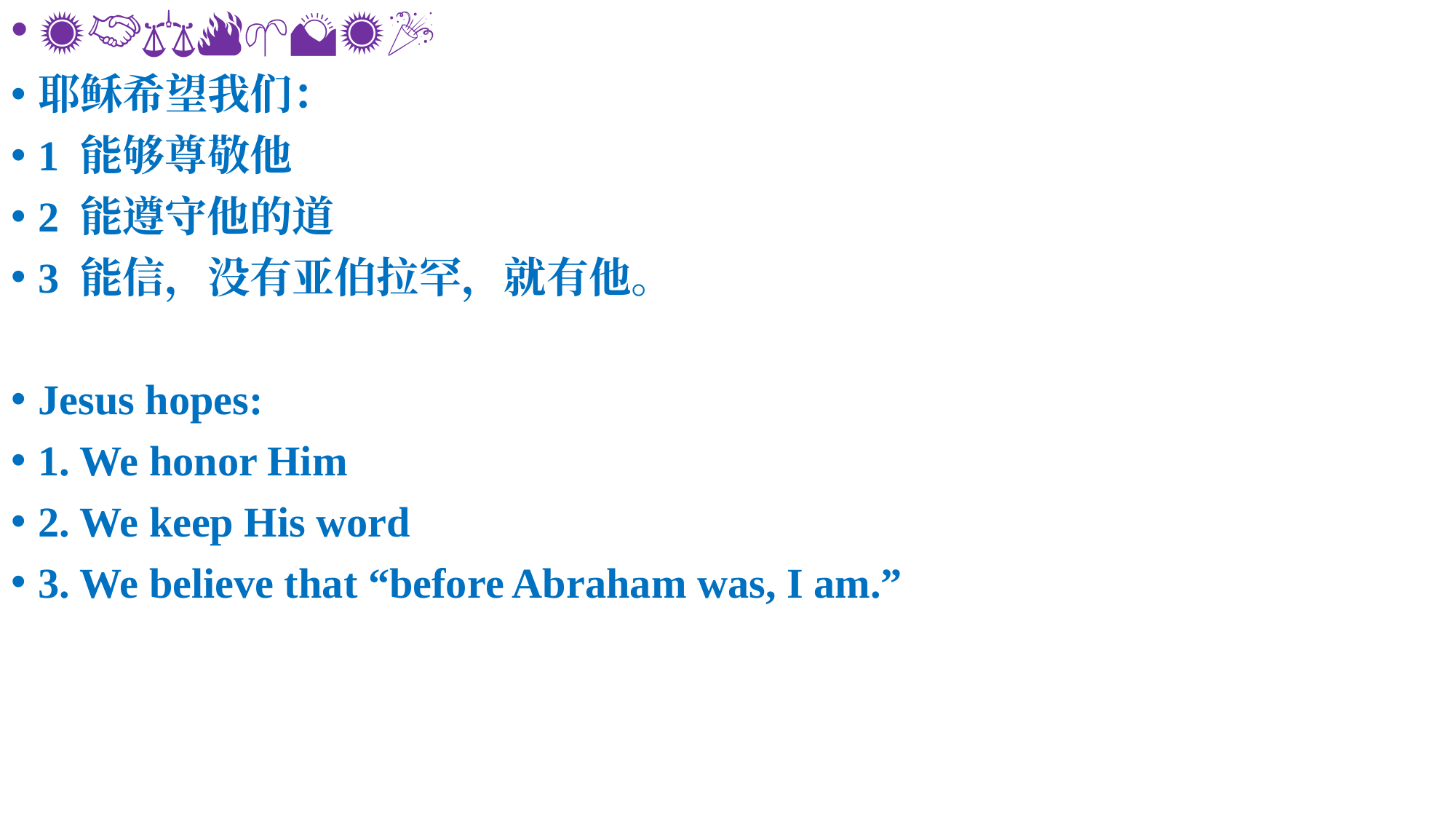

☀️🤝⚖️🔥🌱🌄☀️🎉
耶稣希望我们：
1 能够尊敬他
2 能遵守他的道
3 能信，没有亚伯拉罕，就有他。

Jesus hopes:
1. We honor Him
2. We keep His word
3. We believe that “before Abraham was, I am.”